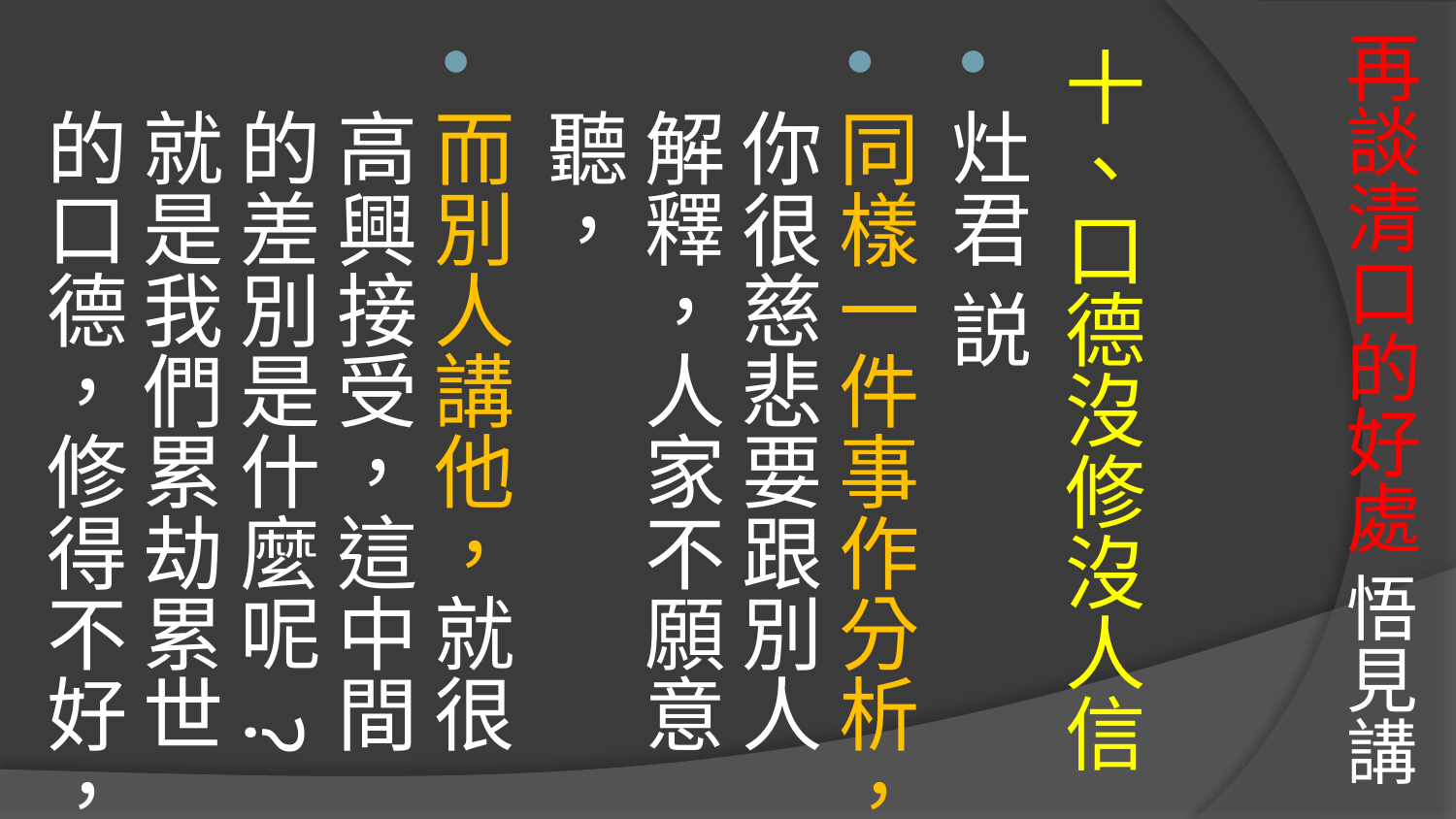

# 再談清口的好處 悟見講
十、口德沒修沒人信
灶君 説
同樣一件事作分析，你很慈悲要跟別人解釋，人家不願意聽，
而別人講他，就很高興接受，這中間的差別是什麼呢 ?就是我們累劫累世的口德，修得不好，